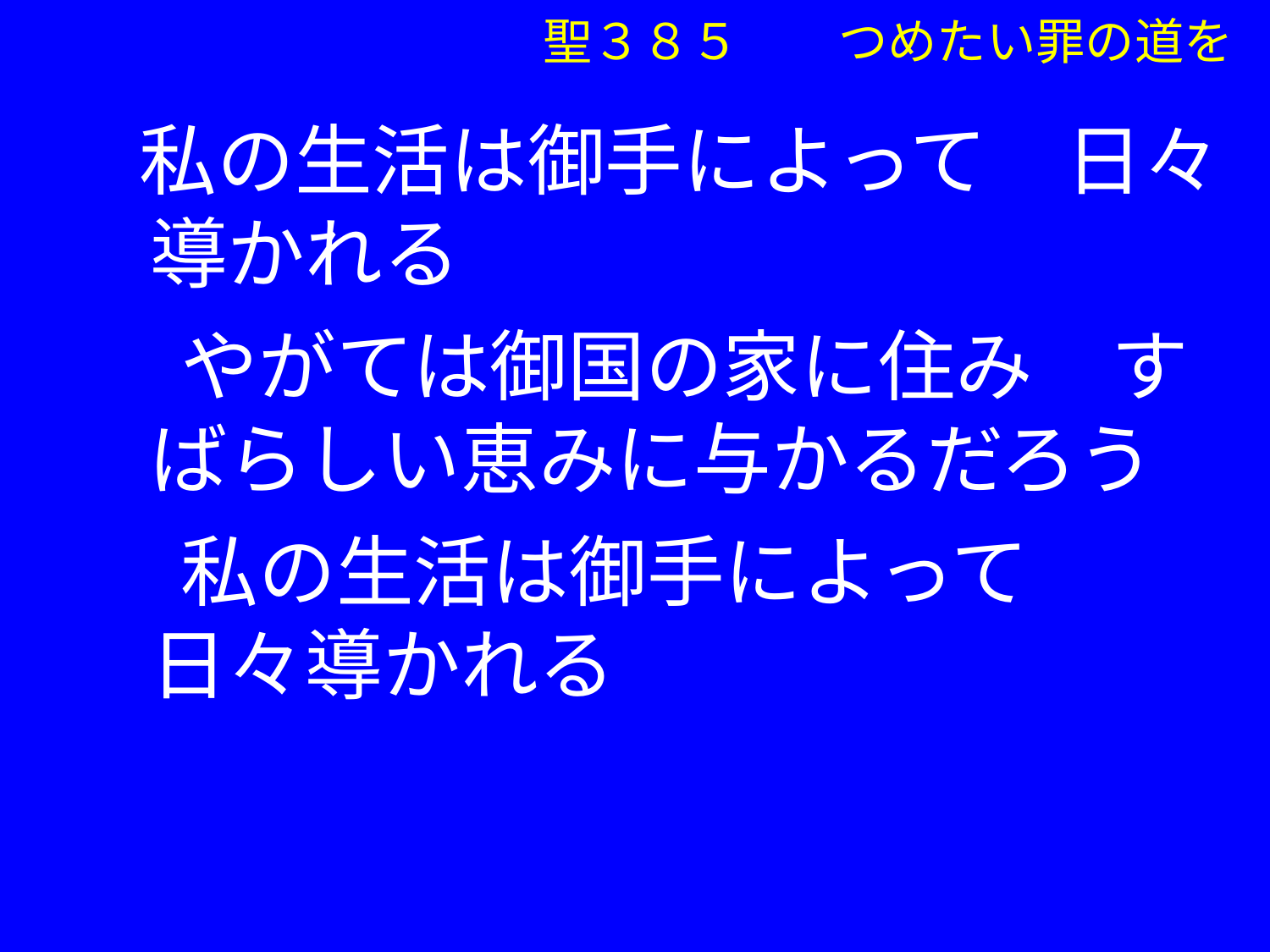

私の生活は御手によって　日々導かれる
　やがては御国の家に住み　すばらしい恵みに与かるだろう
　私の生活は御手によって　日々導かれる
聖３８５　　つめたい罪の道を